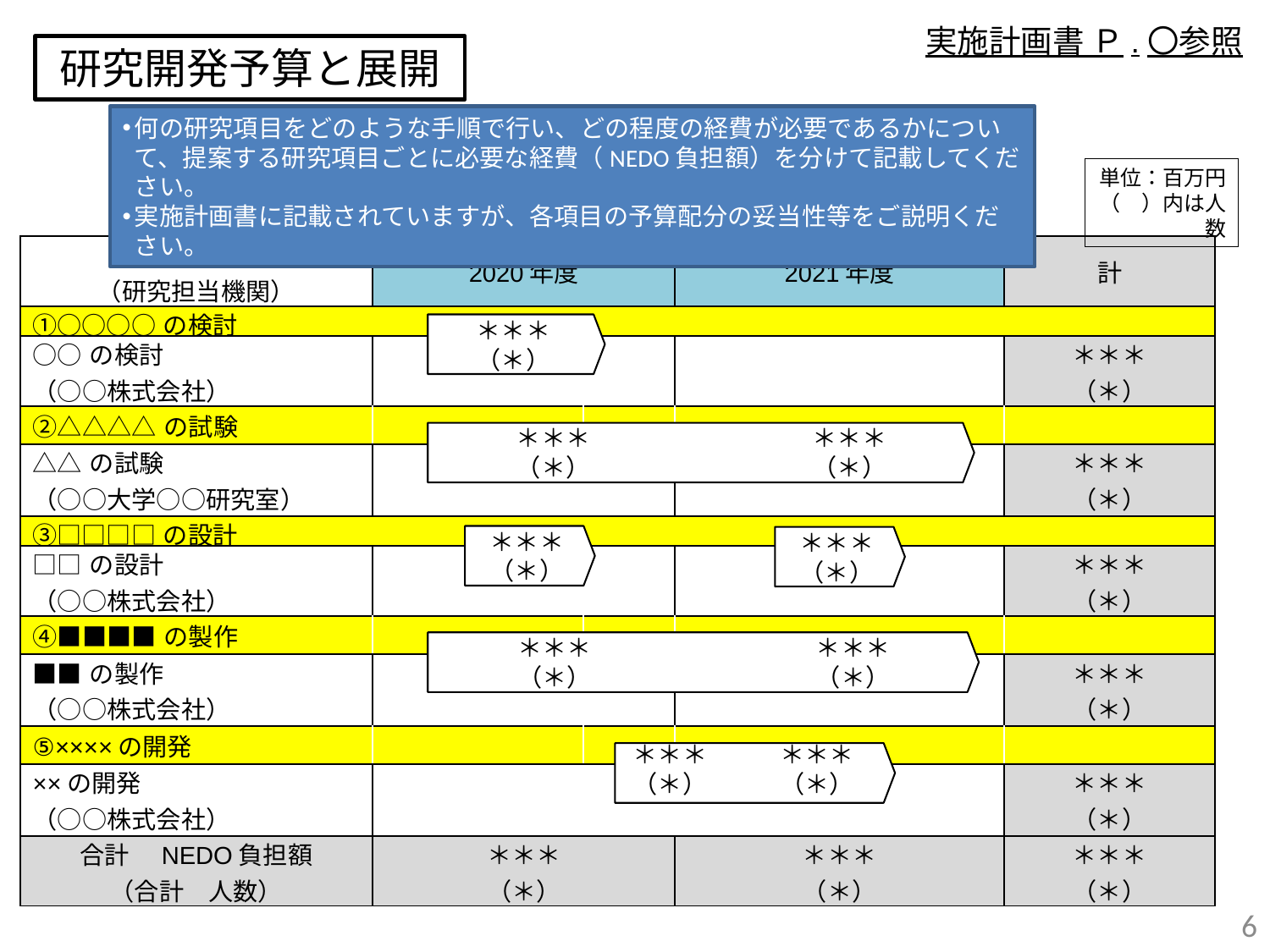

実施計画書 Ｐ.〇参照
研究開発予算と展開
何の研究項目をどのような手順で行い、どの程度の経費が必要であるかについて、提案する研究項目ごとに必要な経費（NEDO負担額）を分けて記載してください。
実施計画書に記載されていますが、各項目の予算配分の妥当性等をご説明ください。
単位：百万円
（　）内は人数
| 研究項目 （研究担当機関） | 2020年度 |  | 2021年度 | 計 |
| --- | --- | --- | --- | --- |
| ①○○○○の検討 |  |  |  |  |
| ○○の検討 （○○株式会社） |  |  |  | ＊＊＊ （＊） |
| ②△△△△の試験 |  |  |  |  |
| △△の試験 （○○大学○○研究室） |  |  |  | ＊＊＊ （＊） |
| ③□□□□の設計 |  |  |  |  |
| □□の設計 （○○株式会社） |  |  |  | ＊＊＊ （＊） |
| ④■■■■の製作 |  |  |  |  |
| ■■の製作 （○○株式会社） |  |  |  | ＊＊＊ （＊） |
| ⑤××××の開発 |  |  |  |  |
| ××の開発 （○○株式会社） |  |  |  | ＊＊＊ （＊） |
| 合計　NEDO負担額 （合計　人数） | ＊＊＊ （＊） |  | ＊＊＊ （＊） | ＊＊＊ （＊） |
＊＊＊
（＊）
＊＊＊
（＊）
＊＊＊
（＊）

＊＊＊
（＊）
＊＊＊
（＊）
＊＊＊
（＊）
＊＊＊
（＊）

＊＊＊
（＊）
＊＊＊
（＊）

6